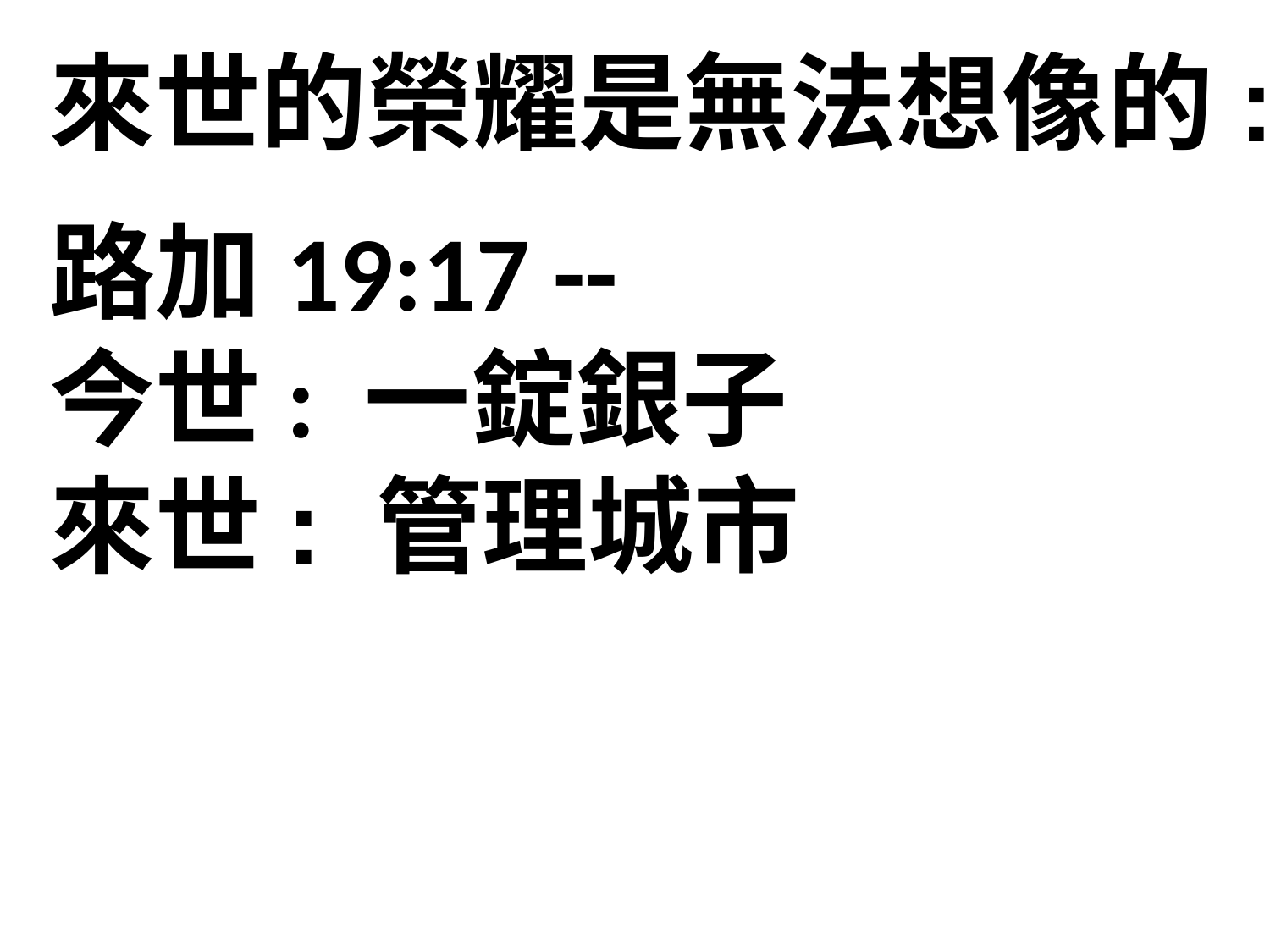

來世的榮耀是無法想像的:

路加19:17 --
今世: 一錠銀子
來世: 管理城市